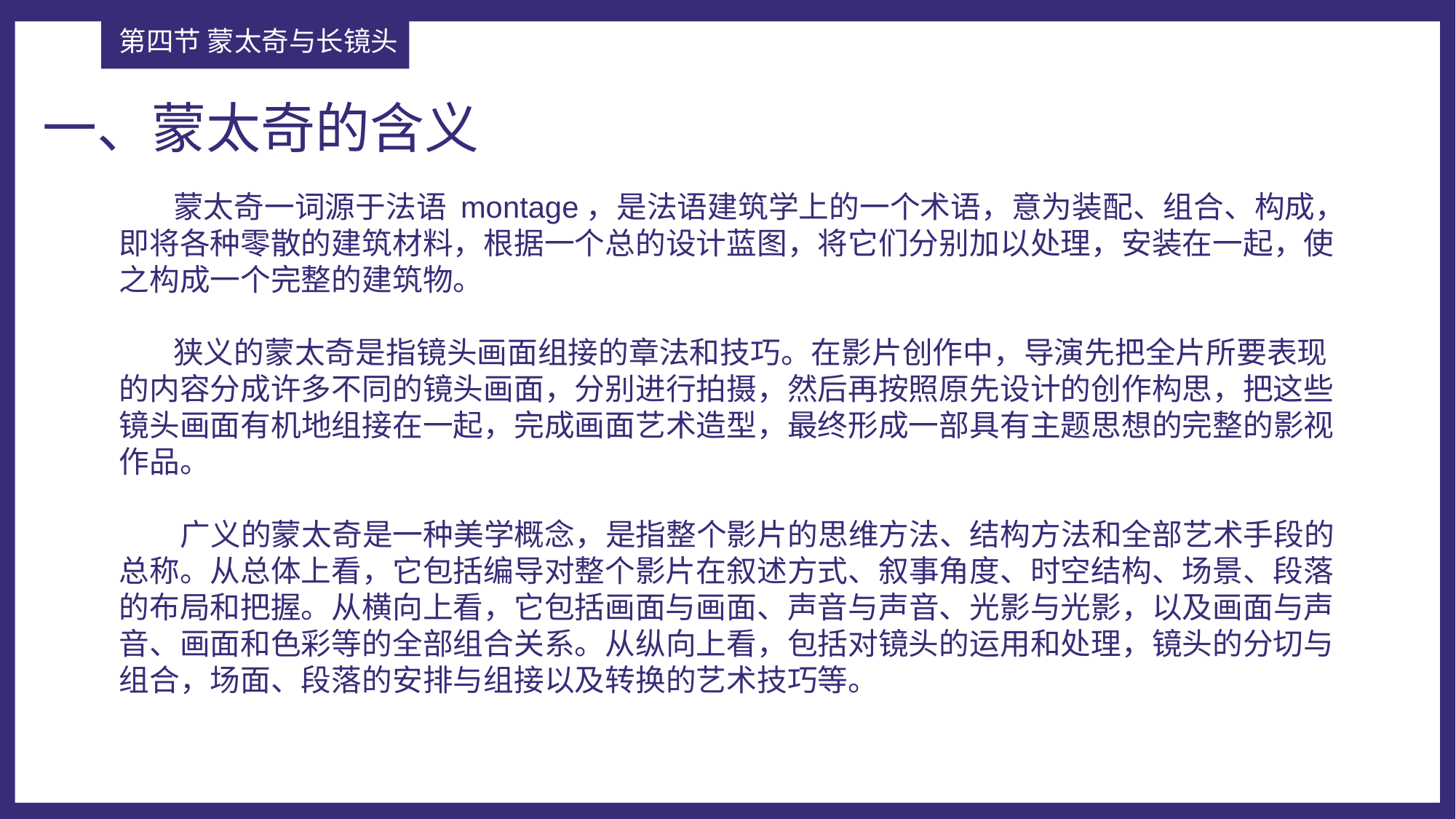

第四节 蒙太奇与长镜头
一、蒙太奇的含义
       蒙太奇一词源于法语 montage，是法语建筑学上的一个术语，意为装配、组合、构成， 即将各种零散的建筑材料，根据一个总的设计蓝图，将它们分别加以处理，安装在一起，使之构成一个完整的建筑物。

       狭义的蒙太奇是指镜头画面组接的章法和技巧。在影片创作中，导演先把全片所要表现的内容分成许多不同的镜头画面，分别进行拍摄，然后再按照原先设计的创作构思，把这些镜头画面有机地组接在一起，完成画面艺术造型，最终形成一部具有主题思想的完整的影视作品。

        广义的蒙太奇是一种美学概念，是指整个影片的思维方法、结构方法和全部艺术手段的总称。从总体上看，它包括编导对整个影片在叙述方式、叙事角度、时空结构、场景、段落的布局和把握。从横向上看，它包括画面与画面、声音与声音、光影与光影，以及画面与声音、画面和色彩等的全部组合关系。从纵向上看，包括对镜头的运用和处理，镜头的分切与组合，场面、段落的安排与组接以及转换的艺术技巧等。